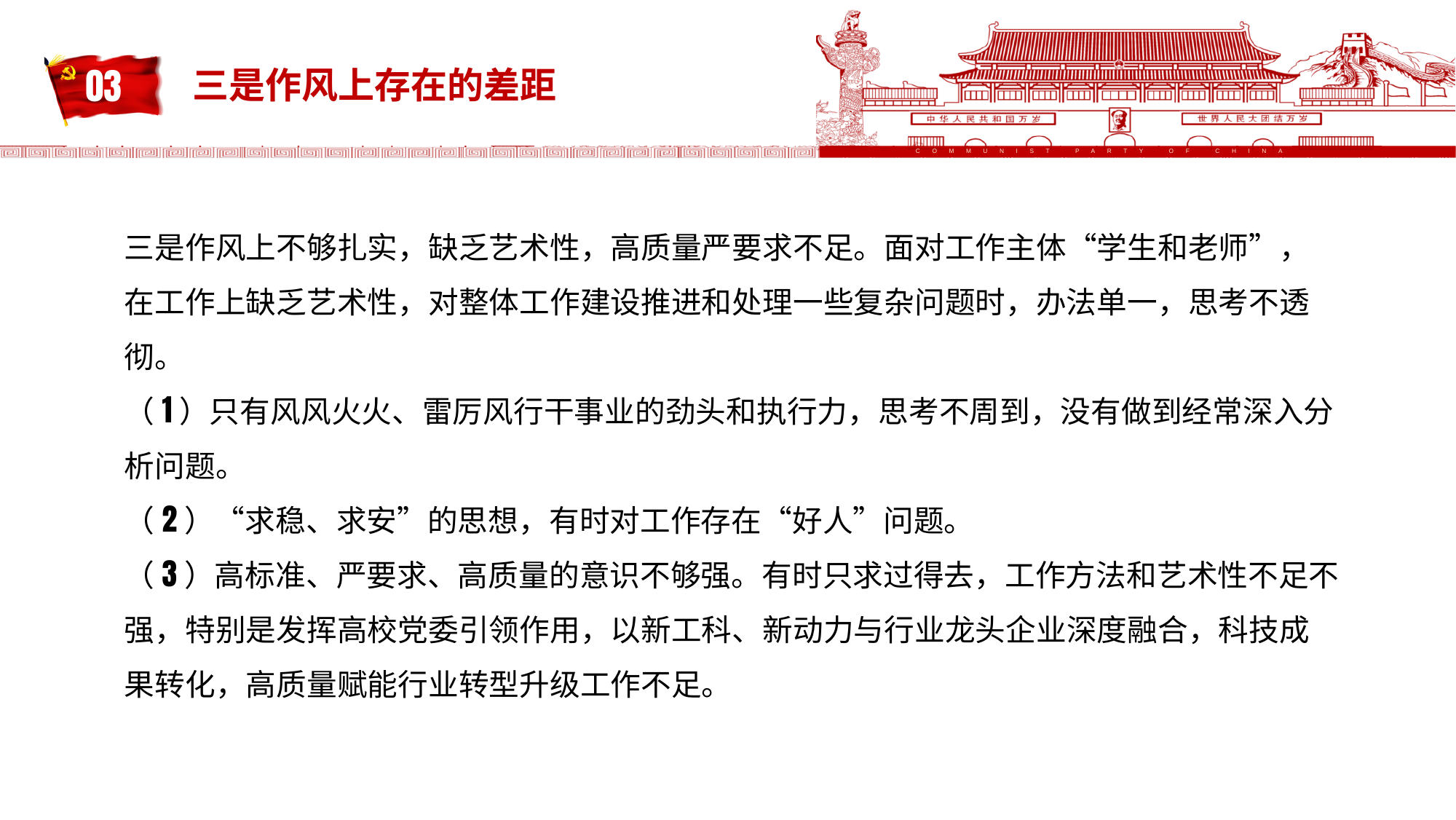

三是作风上存在的差距
三是作风上不够扎实，缺乏艺术性，高质量严要求不足。面对工作主体“学生和老师”，在工作上缺乏艺术性，对整体工作建设推进和处理一些复杂问题时，办法单一，思考不透彻。
（1）只有风风火火、雷厉风行干事业的劲头和执行力，思考不周到，没有做到经常深入分析问题。
（2）“求稳、求安”的思想，有时对工作存在“好人”问题。
（3）高标准、严要求、高质量的意识不够强。有时只求过得去，工作方法和艺术性不足不强，特别是发挥高校党委引领作用，以新工科、新动力与行业龙头企业深度融合，科技成果转化，高质量赋能行业转型升级工作不足。